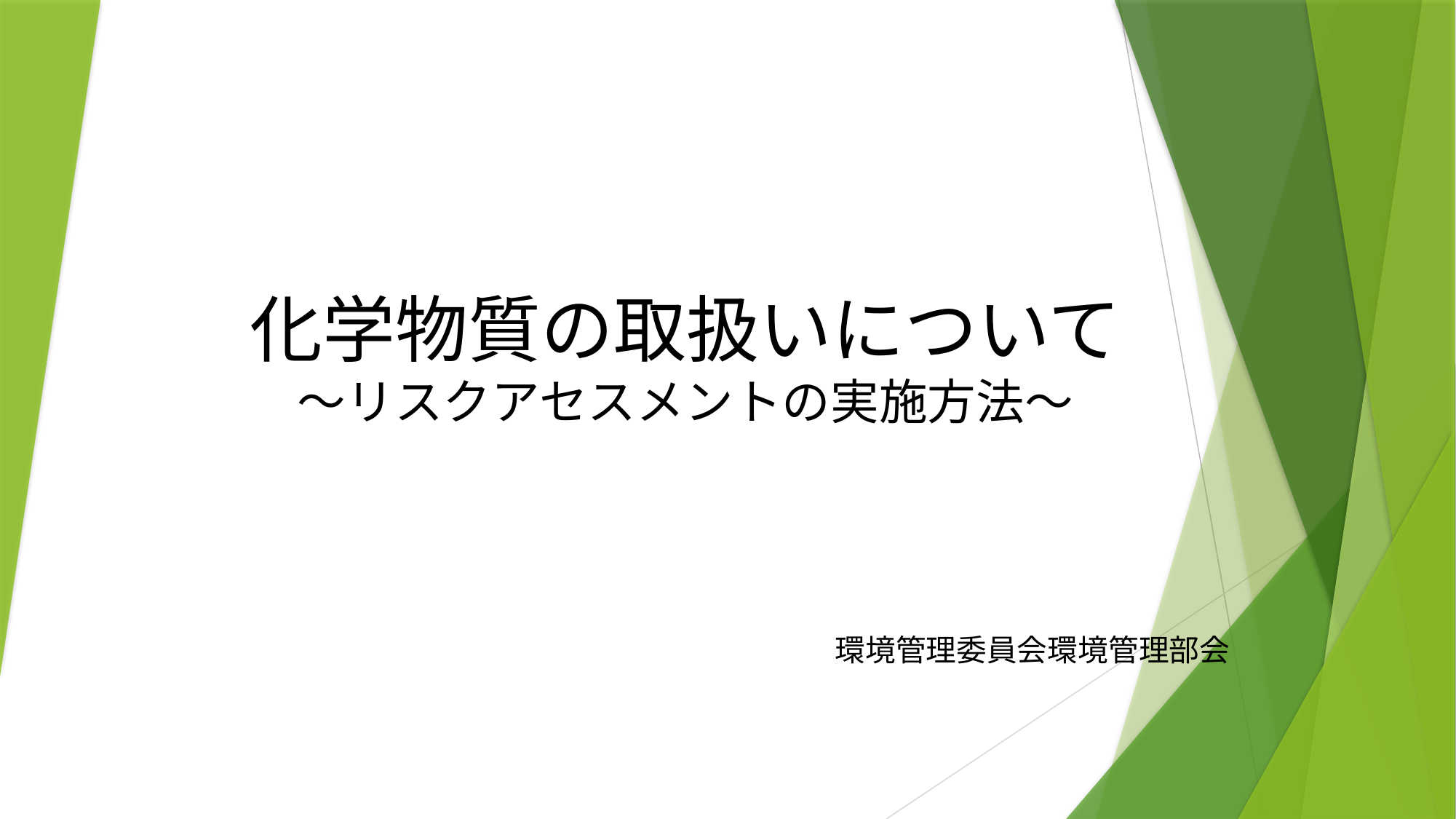

# 化学物質の取扱いについて ～リスクアセスメントの実施方法～
環境管理委員会環境管理部会